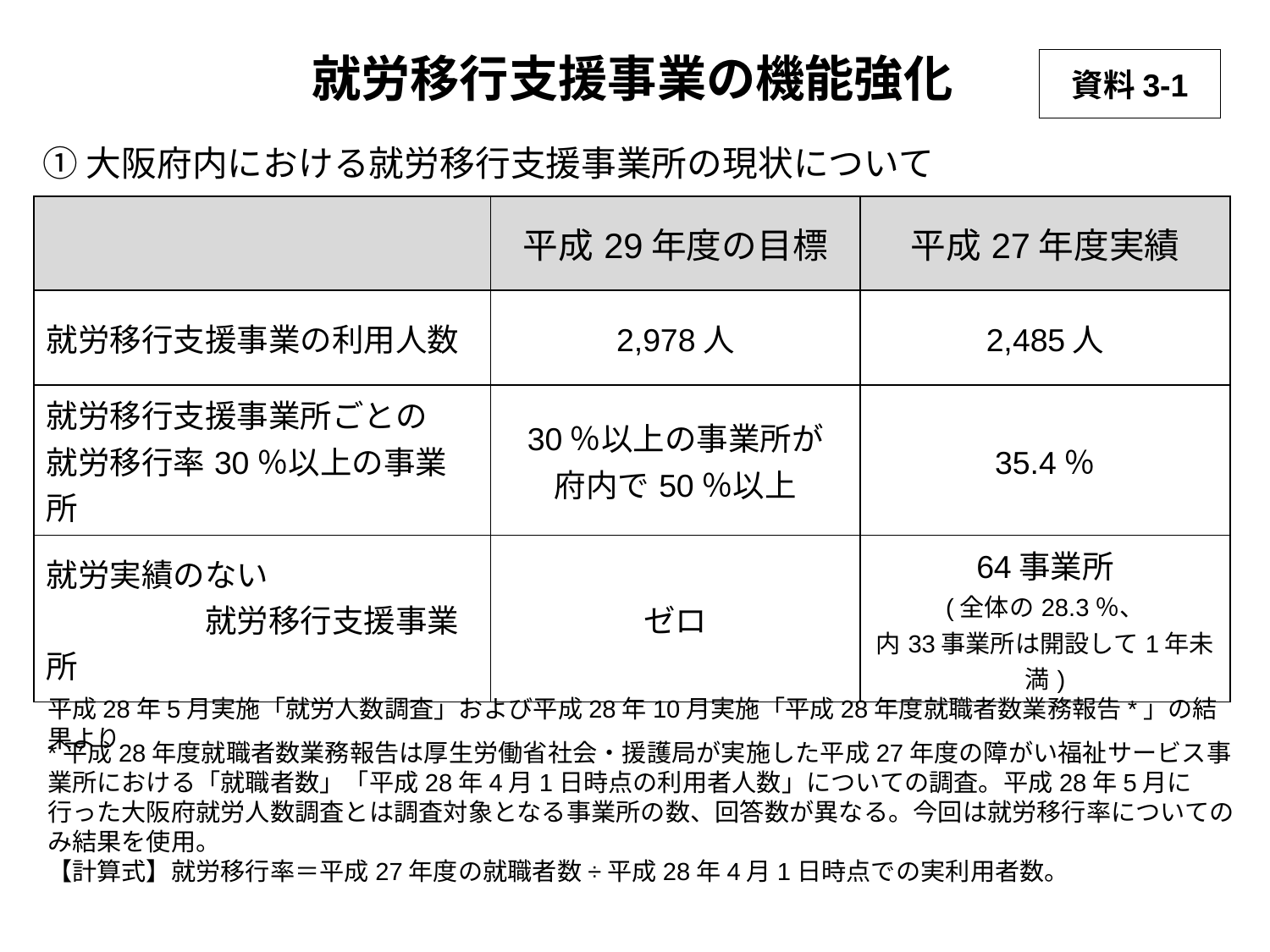

就労移行支援事業の機能強化
資料3-1
①大阪府内における就労移行支援事業所の現状について
*平成28年度就職者数業務報告は厚生労働省社会・援護局が実施した平成27年度の障がい福祉サービス事業所における「就職者数」「平成28年4月1日時点の利用者人数」についての調査。平成28年5月に行った大阪府就労人数調査とは調査対象となる事業所の数、回答数が異なる。今回は就労移行率についてのみ結果を使用。
【計算式】就労移行率＝平成27年度の就職者数÷平成28年4月1日時点での実利用者数。

|  | 平成29年度の目標 | 平成27年度実績 |
| --- | --- | --- |
| 就労移行支援事業の利用人数 | 2,978人 | 2,485人 |
| 就労移行支援事業所ごとの 就労移行率30％以上の事業所 | 30％以上の事業所が 府内で50％以上 | 35.4％ |
| 就労実績のない 　　　　　就労移行支援事業所 | ゼロ | 64事業所 (全体の28.3％、 内33事業所は開設して1年未満) |
平成28年5月実施「就労人数調査」および平成28年10月実施「平成28年度就職者数業務報告*」の結果より